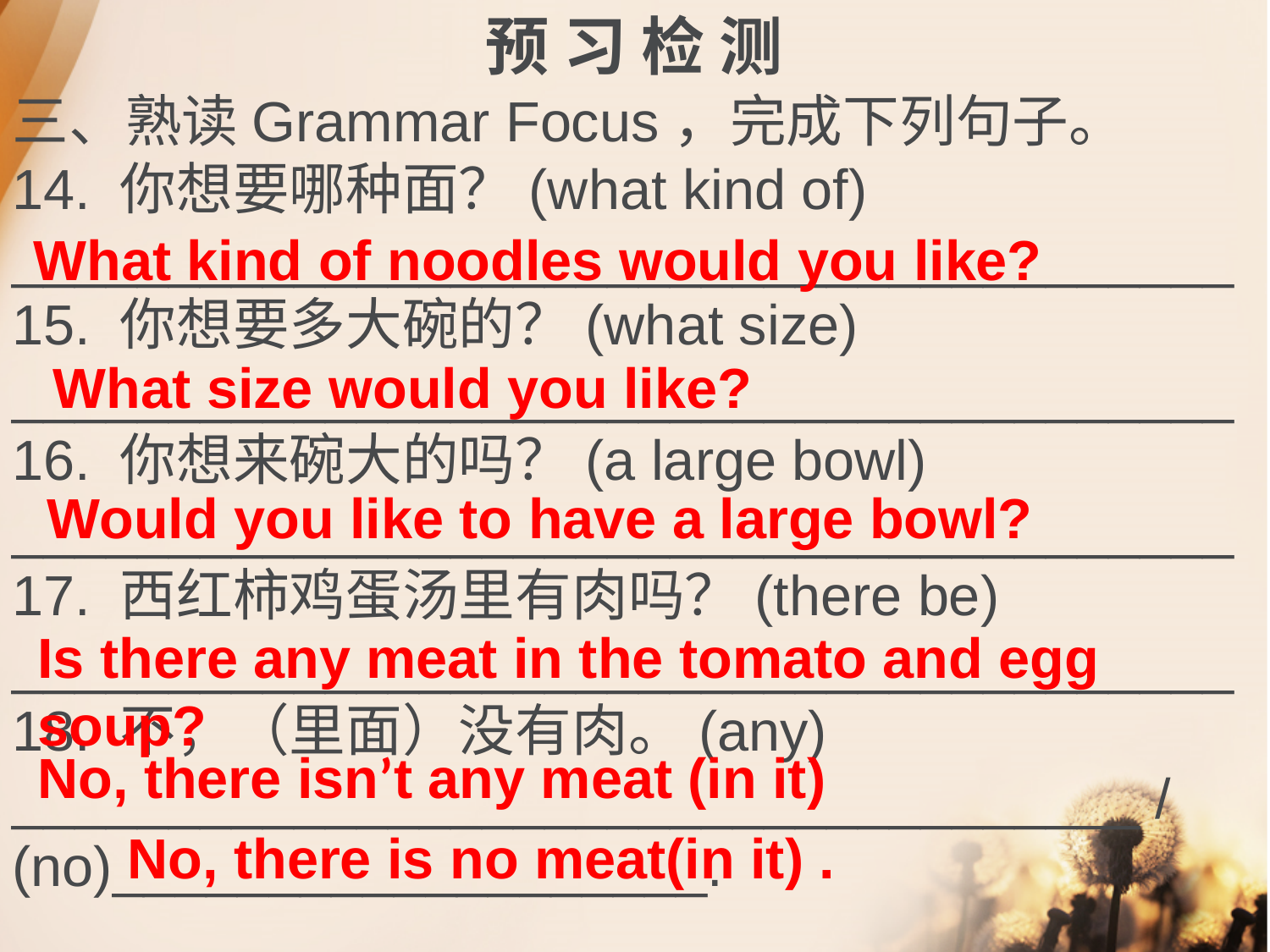

预 习 检 测
三、熟读Grammar Focus，完成下列句子。
14. 你想要哪种面？(what kind of) _______________________________________
15. 你想要多大碗的？(what size) _______________________________________
16. 你想来碗大的吗？(a large bowl)
_______________________________________
17. 西红柿鸡蛋汤里有肉吗？(there be)
_______________________________________18. 不，（里面）没有肉。(any)
____________________________________ / (no)___________________.
What kind of noodles would you like?
 What size would you like?
Would you like to have a large bowl?
Is there any meat in the tomato and egg soup?
No, there isn’t any meat (in it)
No, there is no meat(in it) .